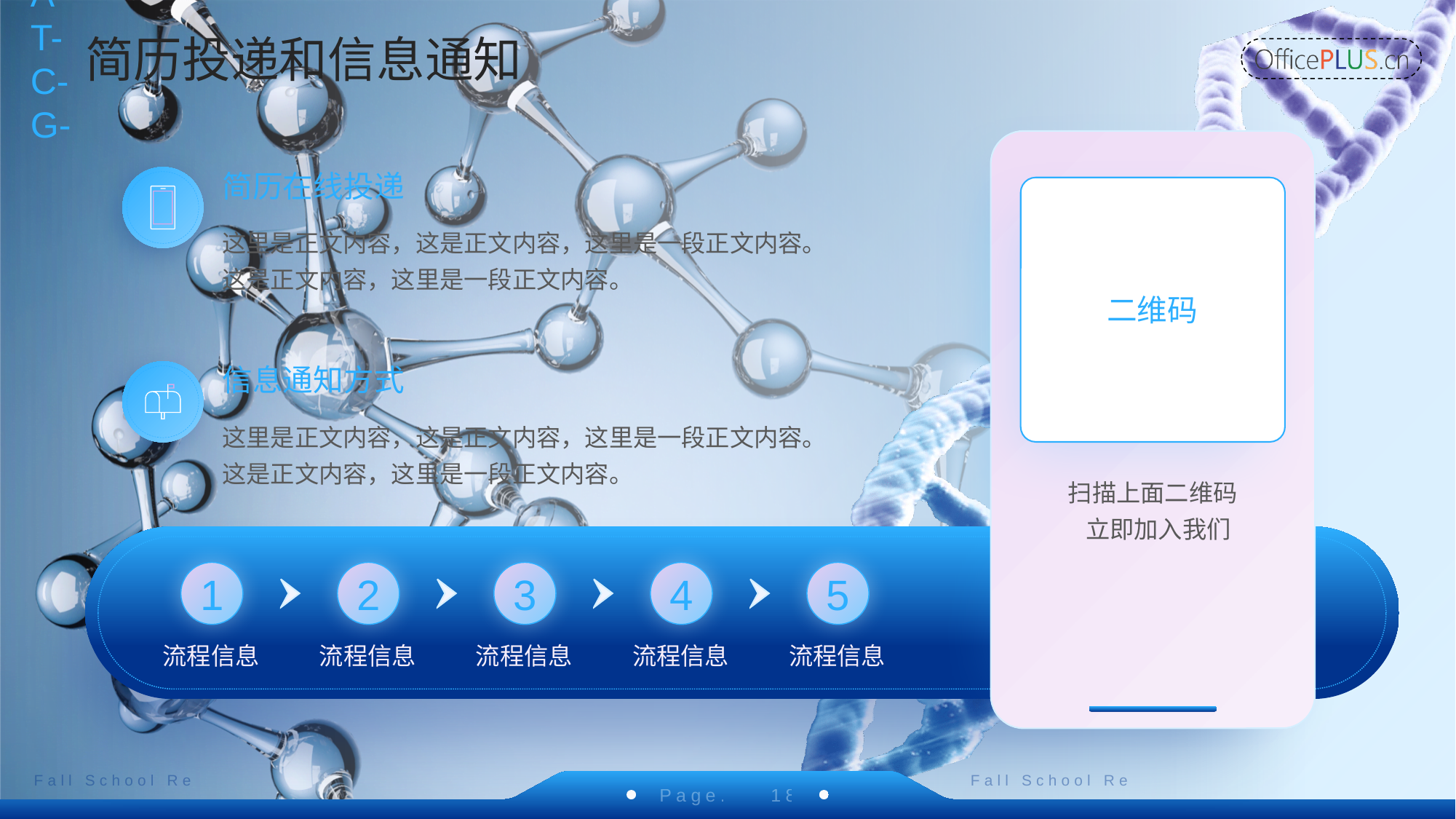

简历投递和信息通知

简历在线投递

这里是正文内容，这是正文内容，这里是一段正文内容。这是正文内容，这里是一段正文内容。
二维码

信息通知方式
这里是正文内容，这是正文内容，这里是一段正文内容。这是正文内容，这里是一段正文内容。
扫描上面二维码
 立即加入我们

1

2

3

4

5

流程信息
流程信息
流程信息
流程信息
流程信息

18